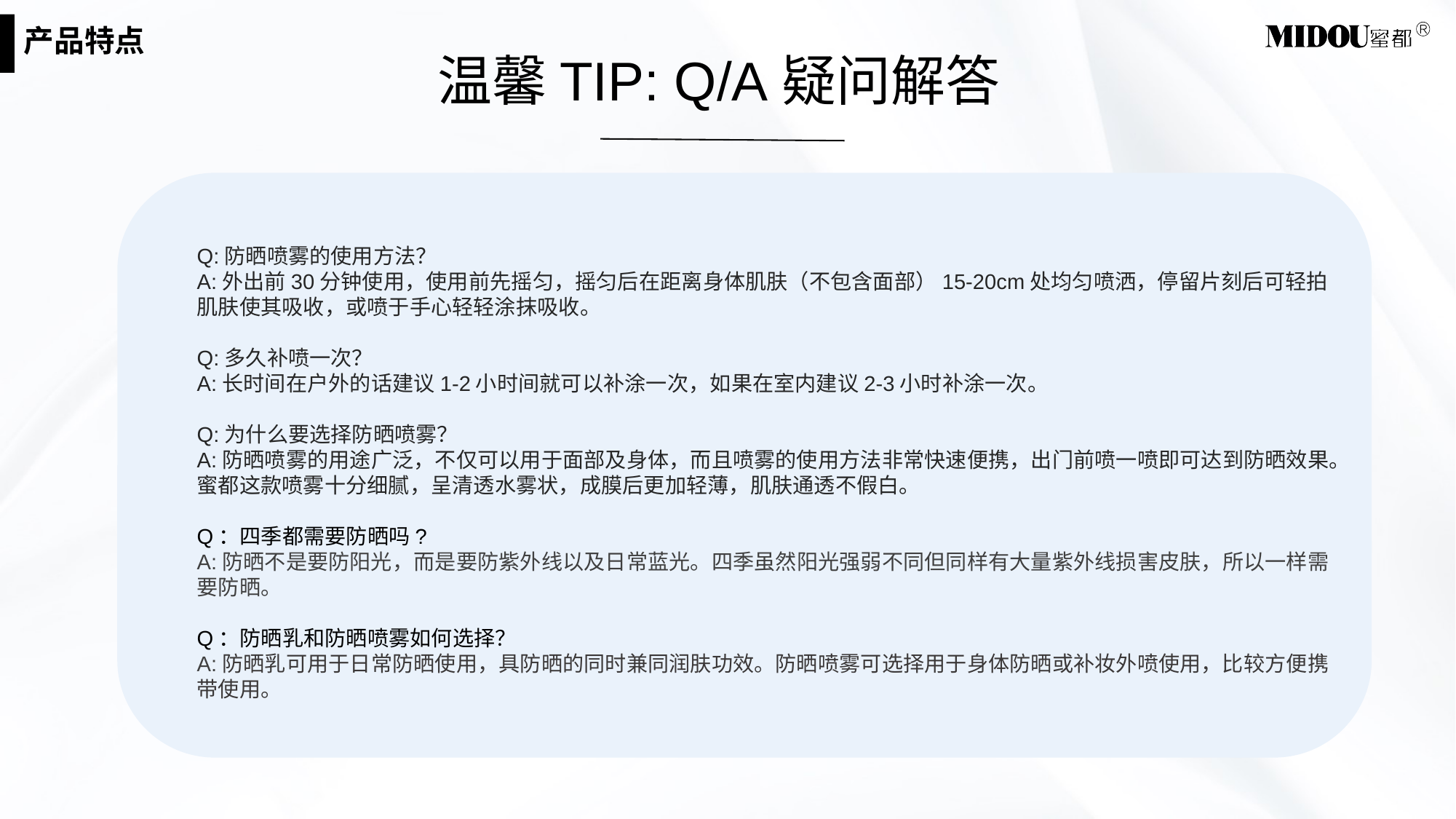

产品特点
温馨TIP: Q/A疑问解答

Q:防晒喷雾的使用方法？
A:外出前30分钟使用，使用前先摇匀，摇匀后在距离身体肌肤（不包含面部）15-20cm处均匀喷洒，停留片刻后可轻拍肌肤使其吸收，或喷于手心轻轻涂抹吸收。

Q:多久补喷一次？
A:长时间在户外的话建议1-2小时间就可以补涂一次，如果在室内建议2-3小时补涂一次。

Q:为什么要选择防晒喷雾？
A:防晒喷雾的用途广泛，不仅可以用于面部及身体，而且喷雾的使用方法非常快速便携，出门前喷一喷即可达到防晒效果。蜜都这款喷雾十分细腻，呈清透水雾状，成膜后更加轻薄，肌肤通透不假白。

Q：四季都需要防晒吗?
A:防晒不是要防阳光，而是要防紫外线以及日常蓝光。四季虽然阳光强弱不同但同样有大量紫外线损害皮肤，所以一样需要防晒。

Q：防晒乳和防晒喷雾如何选择？
A:防晒乳可用于日常防晒使用，具防晒的同时兼同润肤功效。防晒喷雾可选择用于身体防晒或补妆外喷使用，比较方便携带使用。